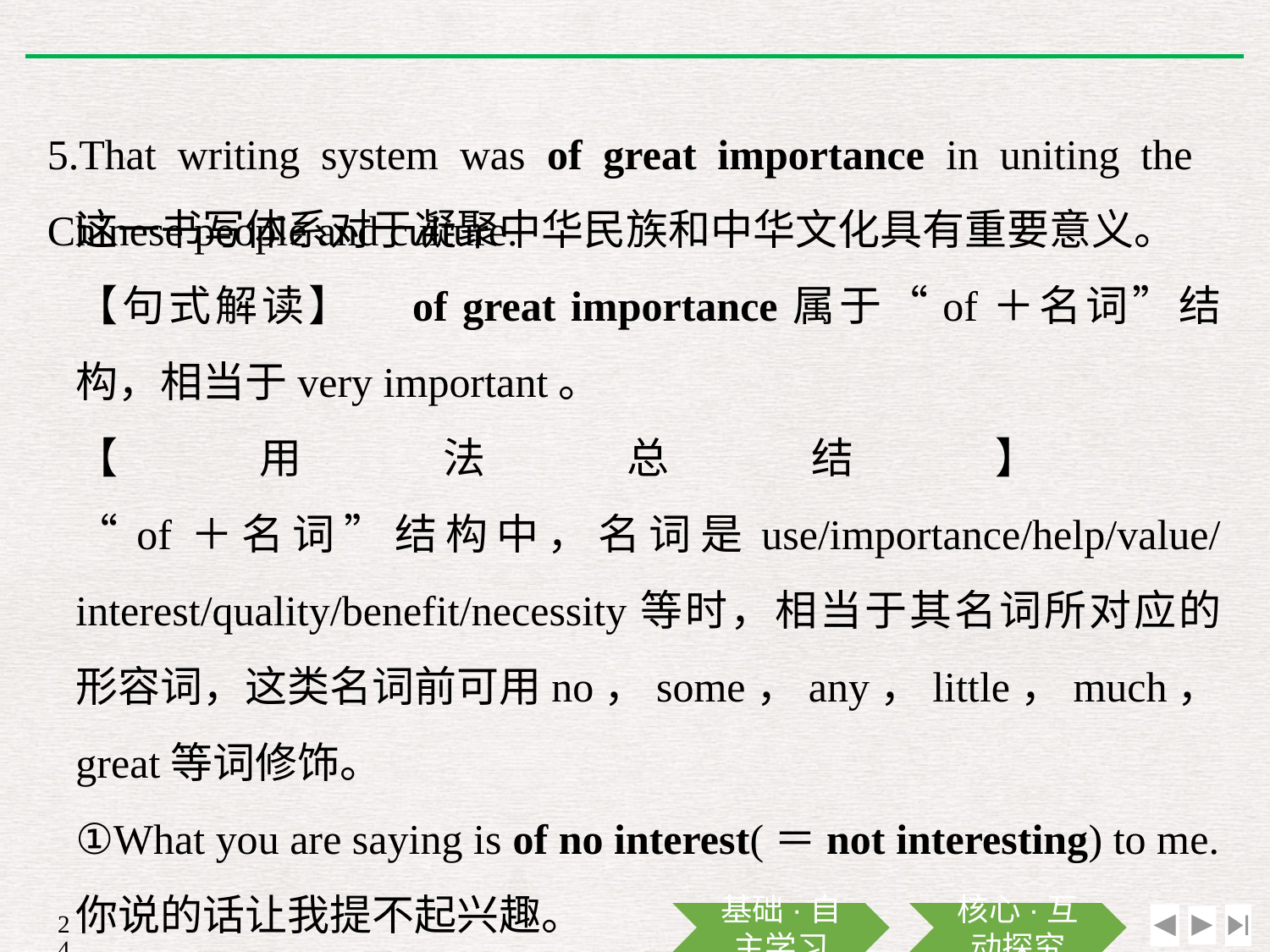

5.That writing system was of great importance in uniting the Chinese people and culture.
这一书写体系对于凝聚中华民族和中华文化具有重要意义。
【句式解读】　of great importance属于“of＋名词”结构，相当于very important。
【用法总结】　“of＋名词”结构中，名词是use/importance/help/value/ interest/quality/benefit/necessity等时，相当于其名词所对应的形容词，这类名词前可用no，some，any，little，much，great等词修饰。
①What you are saying is of no interest(＝not interesting) to me.
你说的话让我提不起兴趣。
②His opinion is considered to be of great value(＝very valuable).
大家一致认为他的观点很有价值。